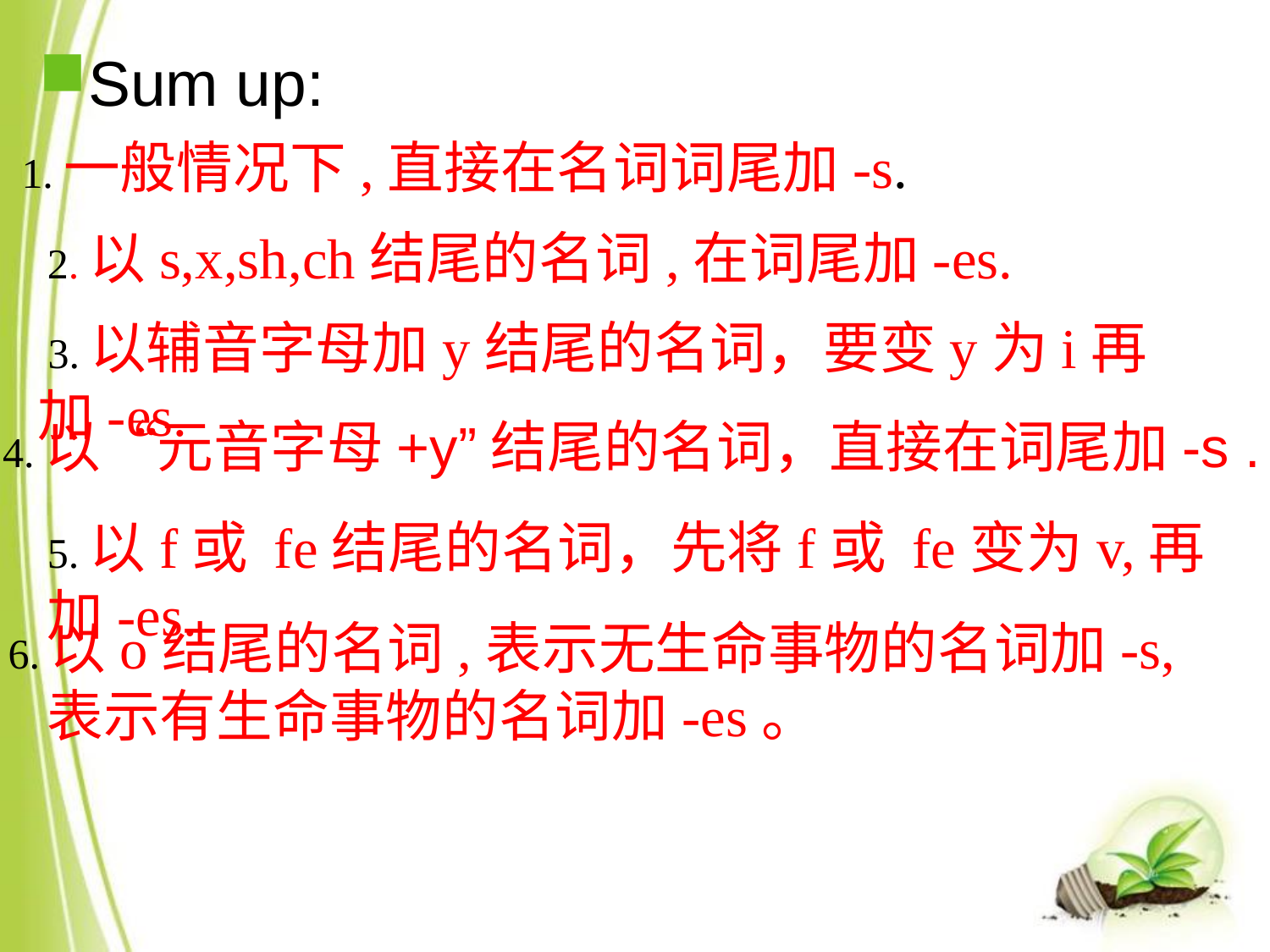

Sum up:
1.一般情况下,直接在名词词尾加-s.
2.以s,x,sh,ch结尾的名词,在词尾加-es.
 3.以辅音字母加y结尾的名词，要变y为i再加-es.
4.以“元音字母+y”结尾的名词，直接在词尾加-s .
5.以f或 fe结尾的名词，先将f或 fe变为v,再加-es.
6.以o结尾的名词,表示无生命事物的名词加-s,
  表示有生命事物的名词加-es。